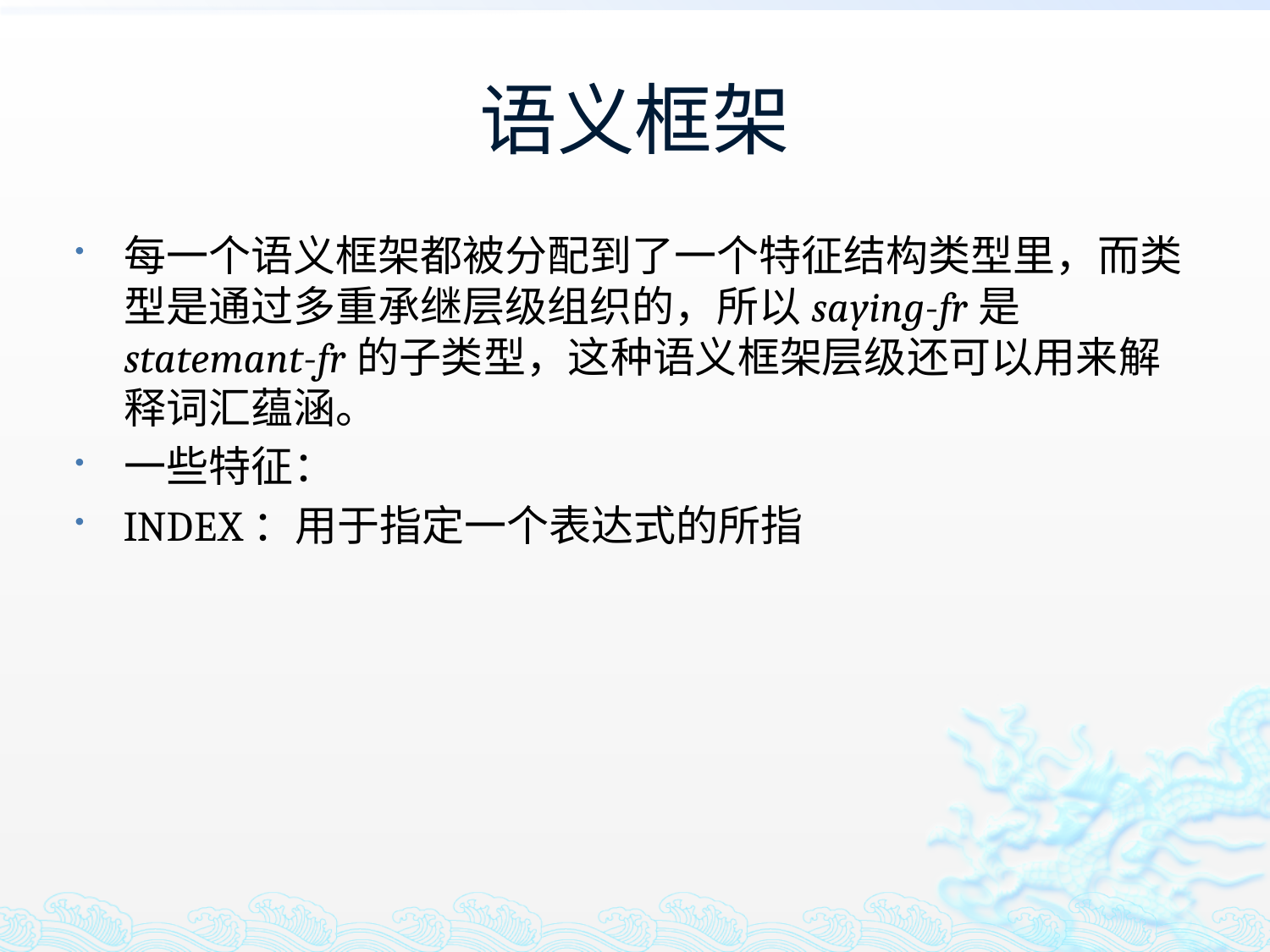

# 语义框架
每一个语义框架都被分配到了一个特征结构类型里，而类型是通过多重承继层级组织的，所以saying-fr是statemant-fr的子类型，这种语义框架层级还可以用来解释词汇蕴涵。
一些特征：
INDEX：用于指定一个表达式的所指